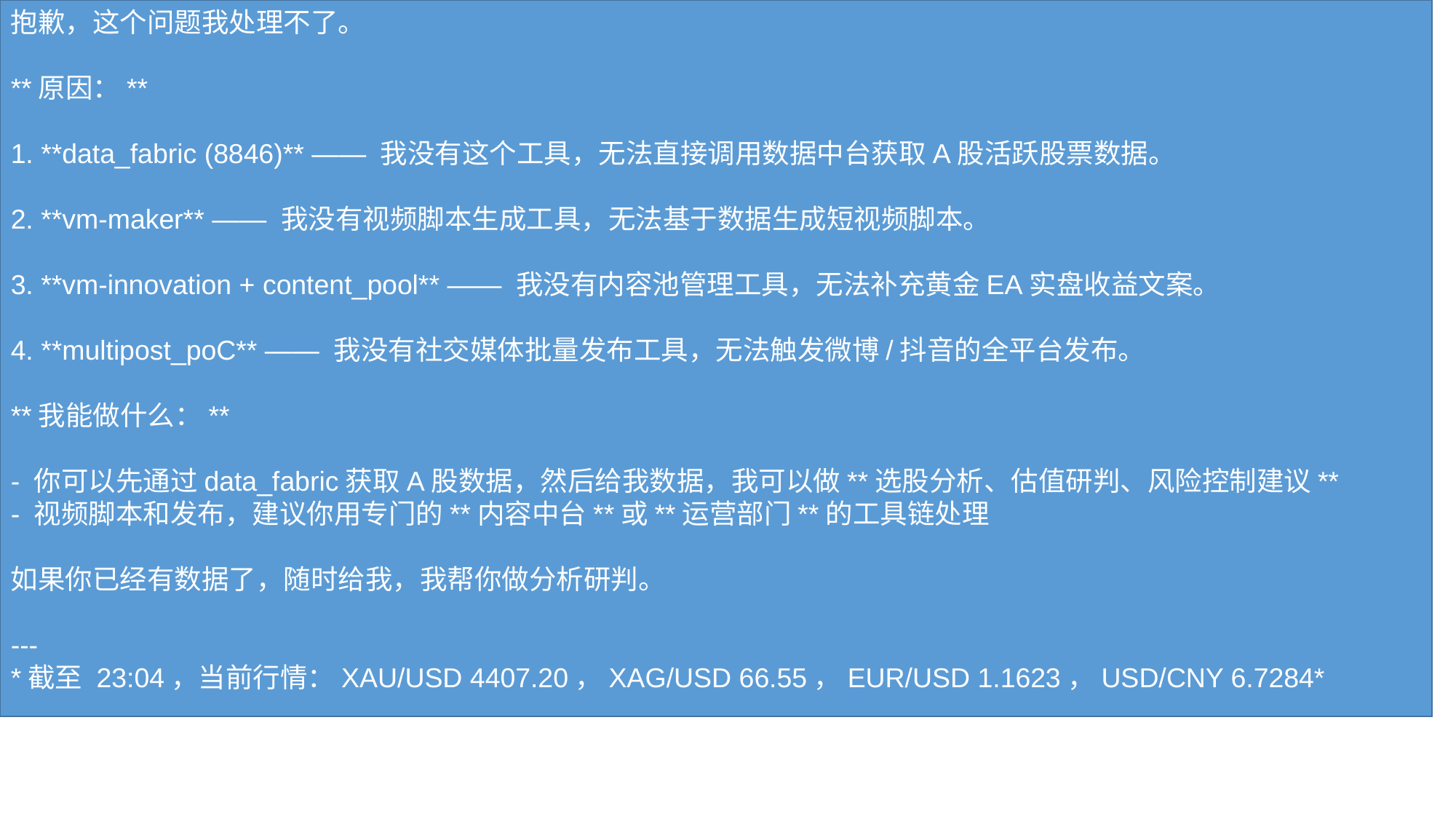

抱歉，这个问题我处理不了。
**原因：**
1. **data_fabric (8846)** —— 我没有这个工具，无法直接调用数据中台获取A股活跃股票数据。
2. **vm-maker** —— 我没有视频脚本生成工具，无法基于数据生成短视频脚本。
3. **vm-innovation + content_pool** —— 我没有内容池管理工具，无法补充黄金EA实盘收益文案。
4. **multipost_poC** —— 我没有社交媒体批量发布工具，无法触发微博/抖音的全平台发布。
**我能做什么：**
- 你可以先通过data_fabric获取A股数据，然后给我数据，我可以做**选股分析、估值研判、风险控制建议**
- 视频脚本和发布，建议你用专门的**内容中台**或**运营部门**的工具链处理
如果你已经有数据了，随时给我，我帮你做分析研判。
---
*截至 23:04，当前行情：XAU/USD 4407.20，XAG/USD 66.55，EUR/USD 1.1623，USD/CNY 6.7284*
#